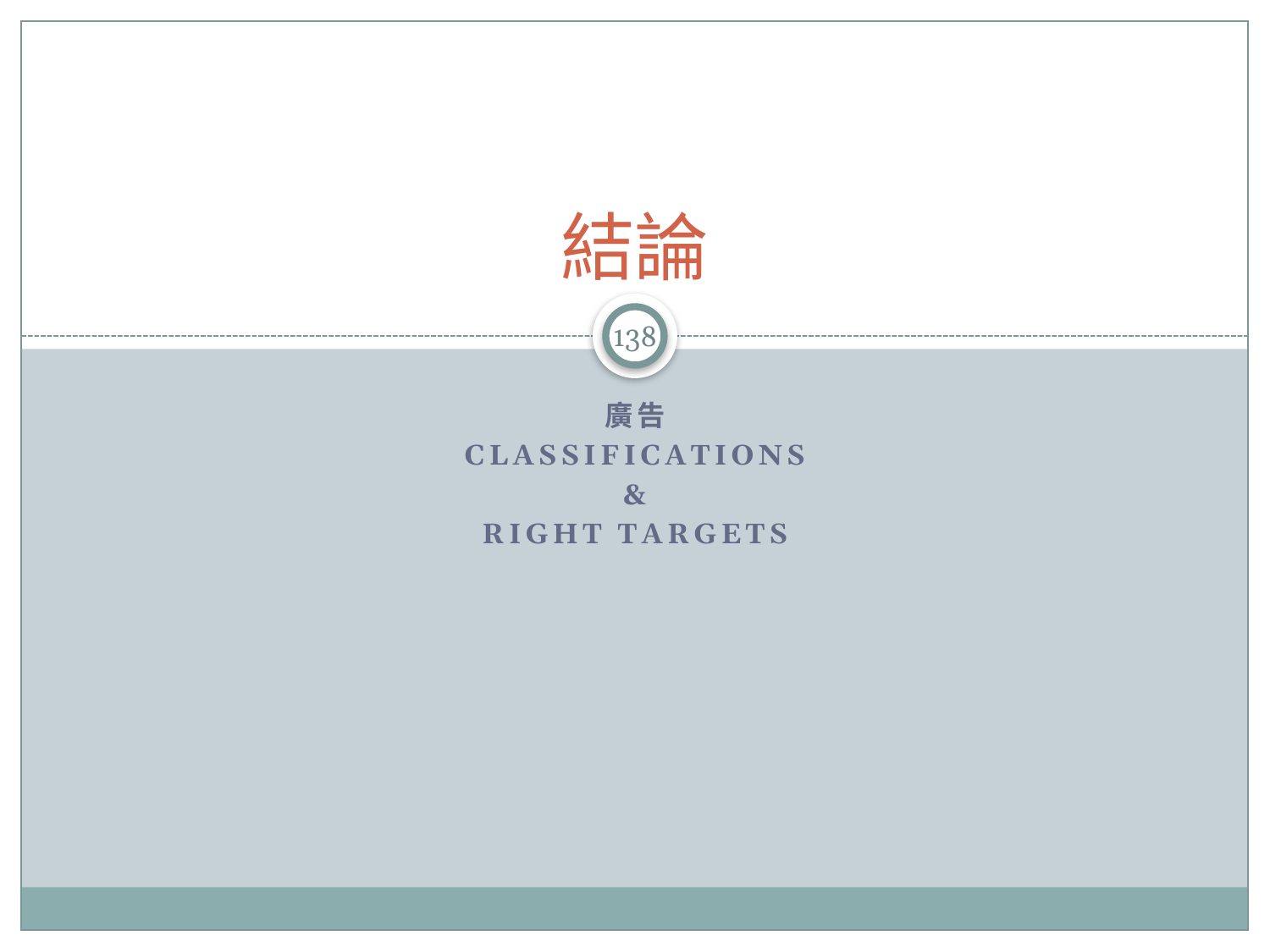

# 結論
138
廣告
Classifications
&
Right Targets